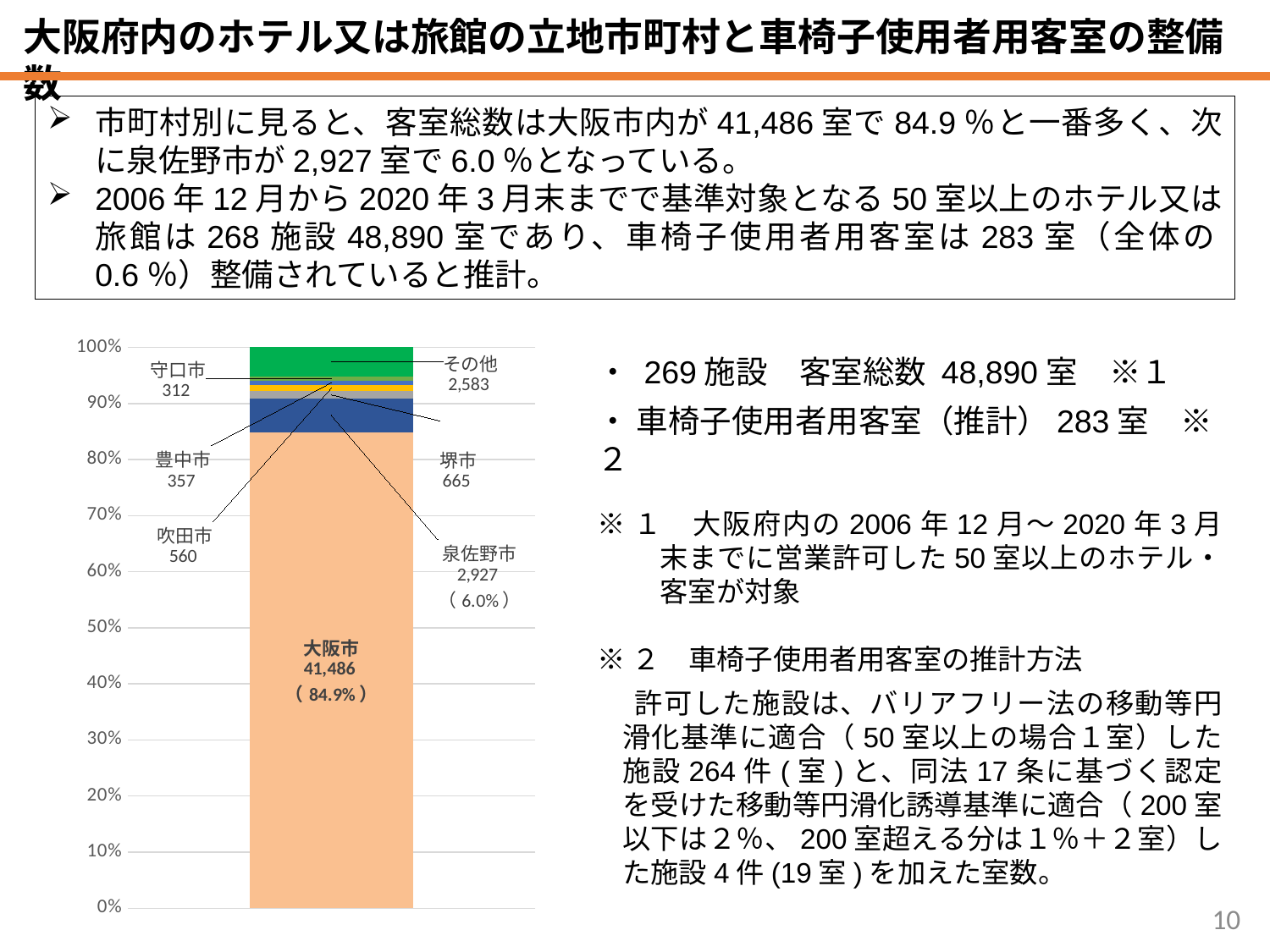

大阪府内のホテル又は旅館の立地市町村と車椅子使用者用客室の整備数
市町村別に見ると、客室総数は大阪市内が41,486室で84.9％と一番多く、次に泉佐野市が2,927室で6.0％となっている。
2006年12月から2020年3月末までで基準対象となる50室以上のホテル又は旅館は268施設48,890室であり、車椅子使用者用客室は283室（全体の0.6％）整備されていると推計。

### Chart

| Category | 大阪市 | 泉佐野市 | 堺市 | 吹田市 | 豊中市 | 守口市 | その他 |
|---|---|---|---|---|---|---|---|
・ 269施設　客室総数 48,890室　※１
・ 車椅子使用者用客室（推計）283室　※２

※１　大阪府内の2006年12月～2020年3月末までに営業許可した50室以上のホテル・客室が対象

※２　車椅子使用者用客室の推計方法
　 許可した施設は、バリアフリー法の移動等円滑化基準に適合（50室以上の場合１室）した施設264件(室)と、同法17条に基づく認定を受けた移動等円滑化誘導基準に適合（200室以下は２％、200室超える分は１％＋２室）した施設4件(19室)を加えた室数。
10